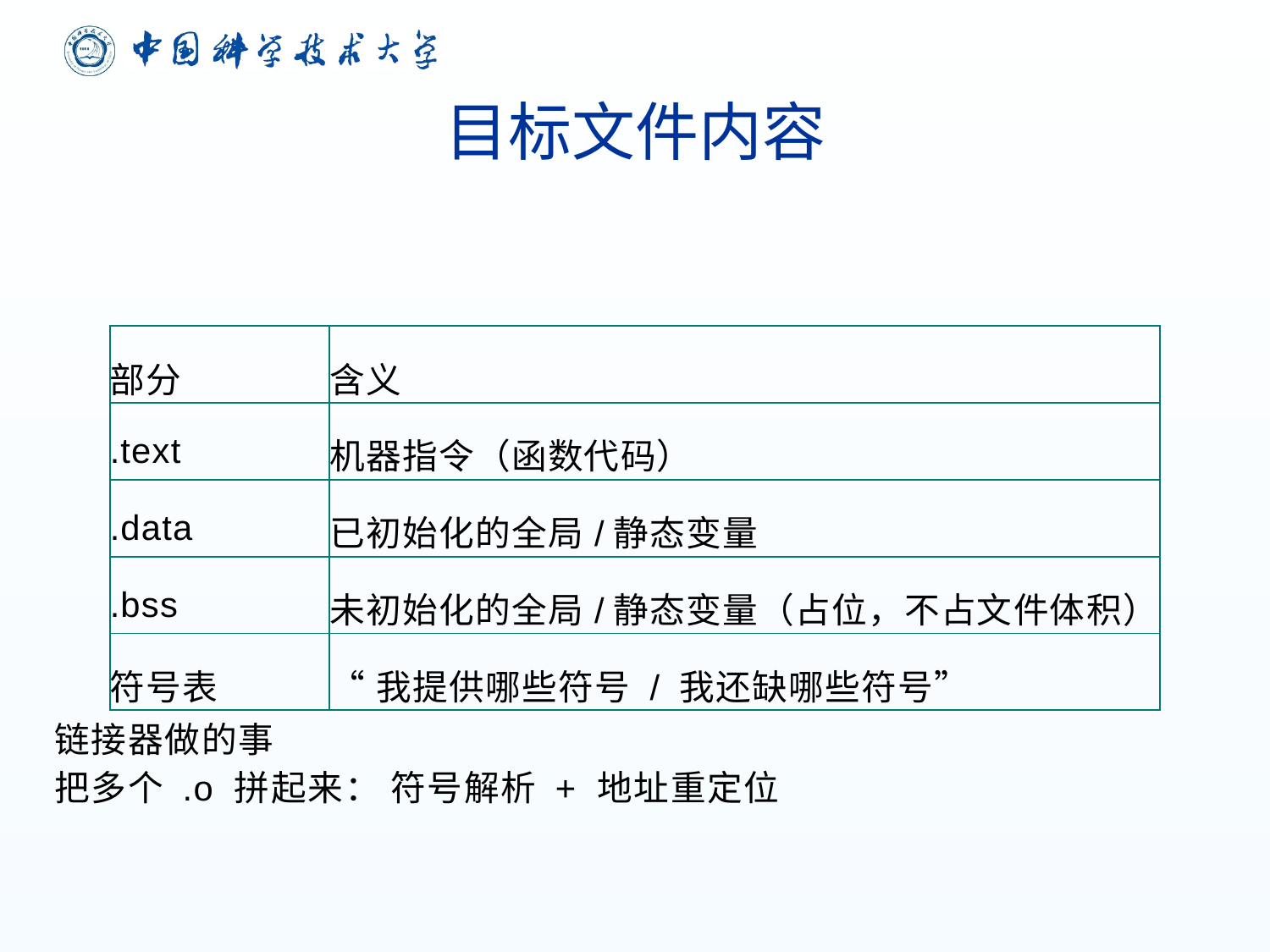

# 目标文件内容
| 部分 | 含义 |
| --- | --- |
| .text | 机器指令（函数代码） |
| .data | 已初始化的全局/静态变量 |
| .bss | 未初始化的全局/静态变量（占位，不占文件体积） |
| 符号表 | “我提供哪些符号 / 我还缺哪些符号” |
链接器做的事
把多个 .o 拼起来： 符号解析 + 地址重定位